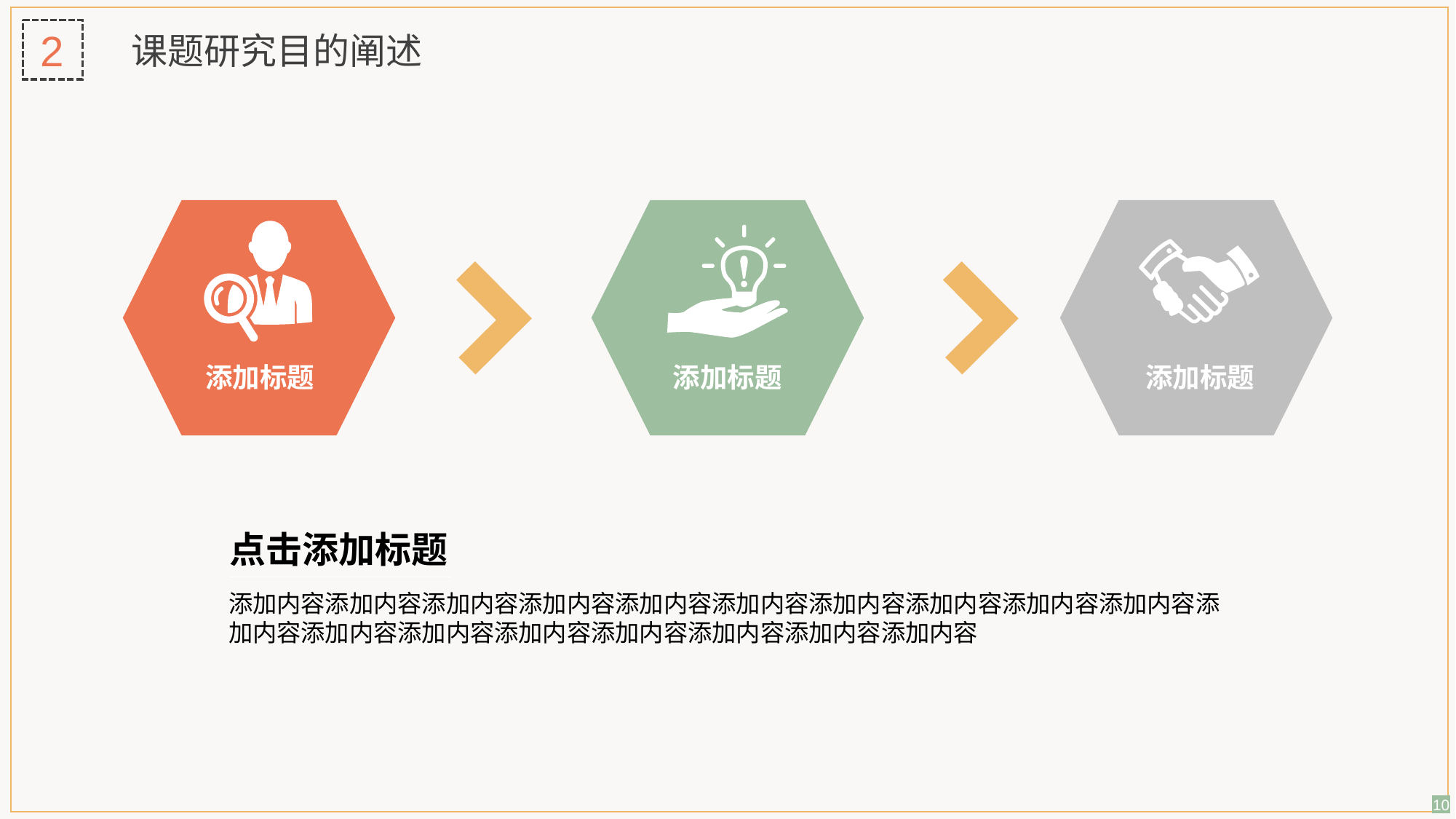

2
课题研究目的阐述

添加标题
添加标题
添加标题
点击添加标题
添加内容添加内容添加内容添加内容添加内容添加内容添加内容添加内容添加内容添加内容添加内容添加内容添加内容添加内容添加内容添加内容添加内容添加内容
10